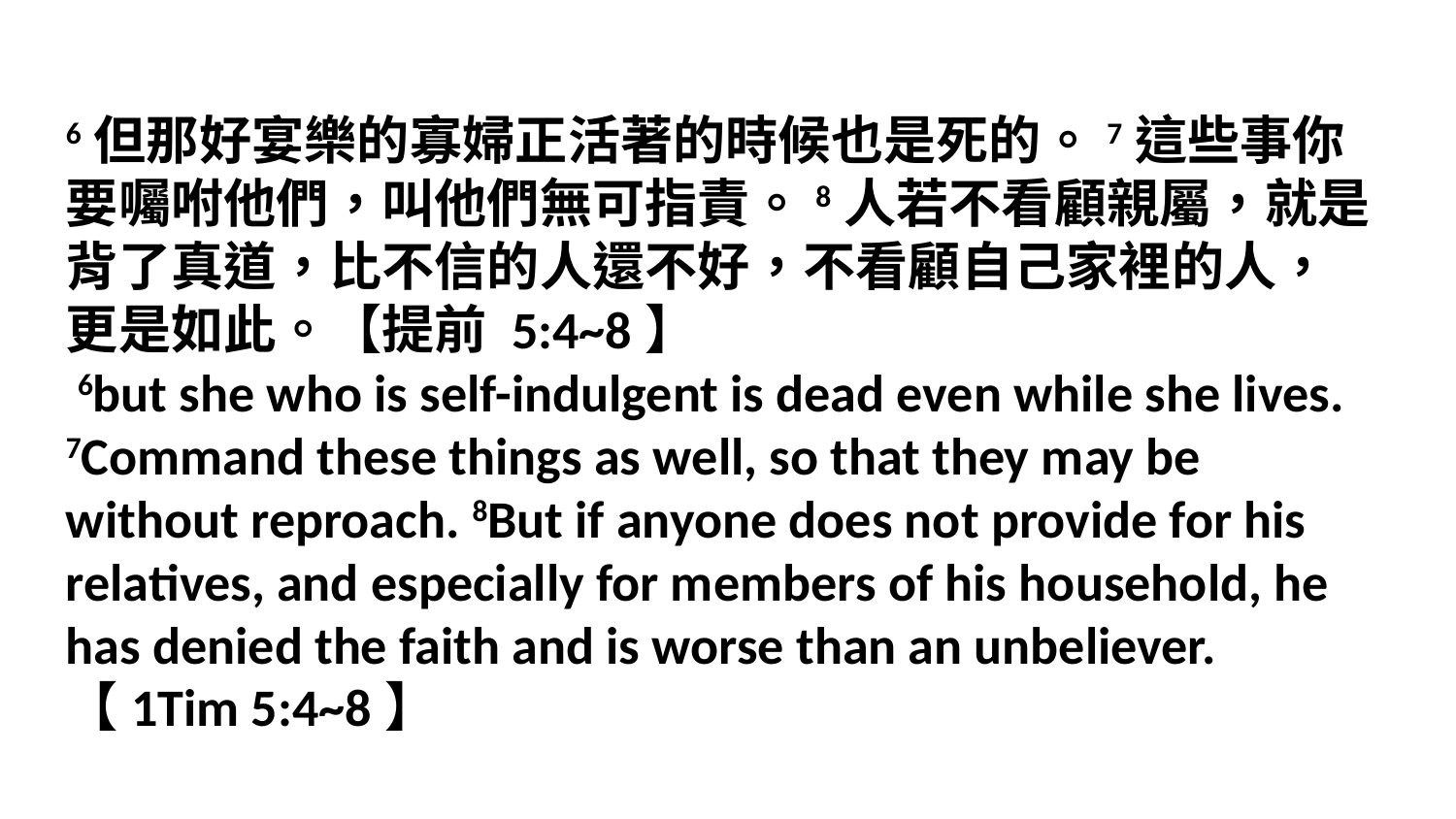

6但那好宴樂的寡婦正活著的時候也是死的。7這些事你要囑咐他們，叫他們無可指責。8人若不看顧親屬，就是背了真道，比不信的人還不好，不看顧自己家裡的人，更是如此。【提前 5:4~8】
 6but she who is self-indulgent is dead even while she lives. 7Command these things as well, so that they may be without reproach. 8But if anyone does not provide for his relatives, and especially for members of his household, he has denied the faith and is worse than an unbeliever. 【1Tim 5:4~8】